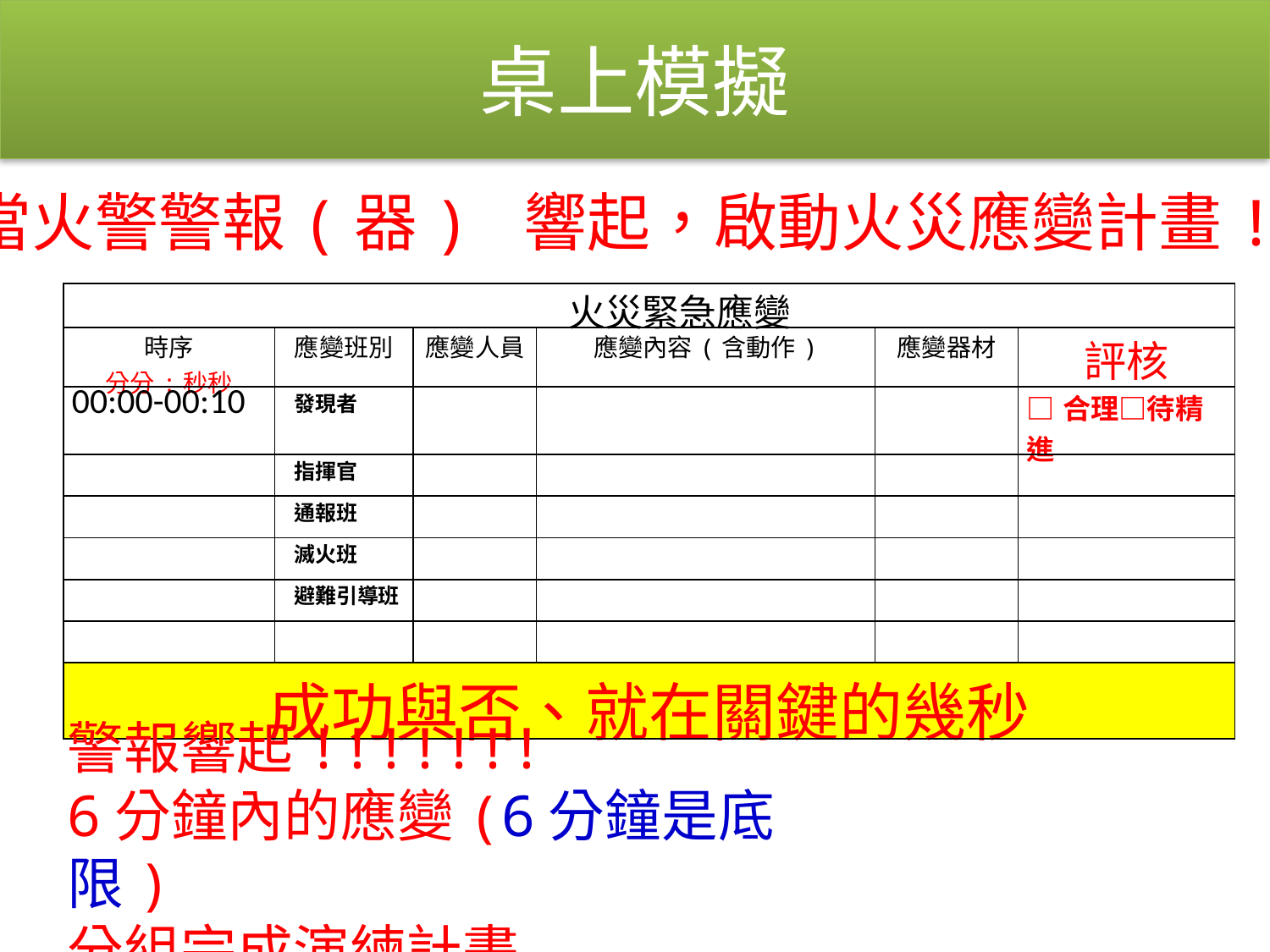

# 桌上模擬
當火警警報(器) 響起，啟動火災應變計畫!
| 火災緊急應變 |  |  |  |  |  |
| --- | --- | --- | --- | --- | --- |
| 時序 分分:秒秒 | 應變班別 | 應變人員 | 應變內容(含動作) | 應變器材 | 評核 |
| 00:00-00:10 | 發現者 |  |  |  | □合理□待精進 |
|  | 指揮官 |  |  |  |  |
|  | 通報班 |  |  |  |  |
|  | 滅火班 |  |  |  |  |
|  | 避難引導班 |  |  |  |  |
|  |  |  |  |  |  |
| 成功與否、就在關鍵的幾秒 |  |  |  |  |  |
警報響起!!!!!!!
6分鐘內的應變(6分鐘是底限)
分組完成演練計畫